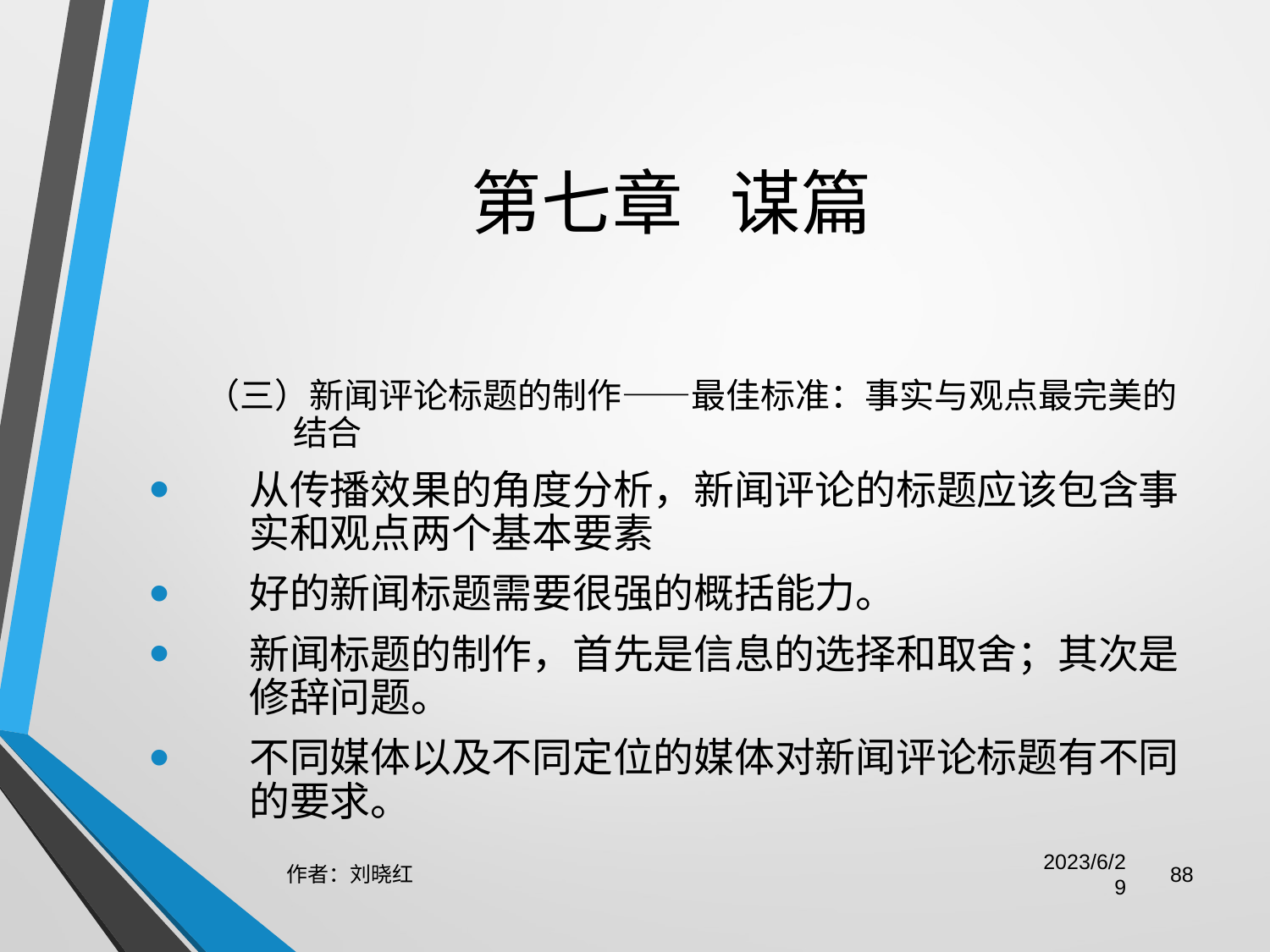

# 第七章   谋篇
（三）新闻评论标题的制作——最佳标准：事实与观点最完美的结合
从传播效果的角度分析，新闻评论的标题应该包含事实和观点两个基本要素
好的新闻标题需要很强的概括能力。
新闻标题的制作，首先是信息的选择和取舍；其次是修辞问题。
不同媒体以及不同定位的媒体对新闻评论标题有不同的要求。
作者：刘晓红
2023/6/29
88